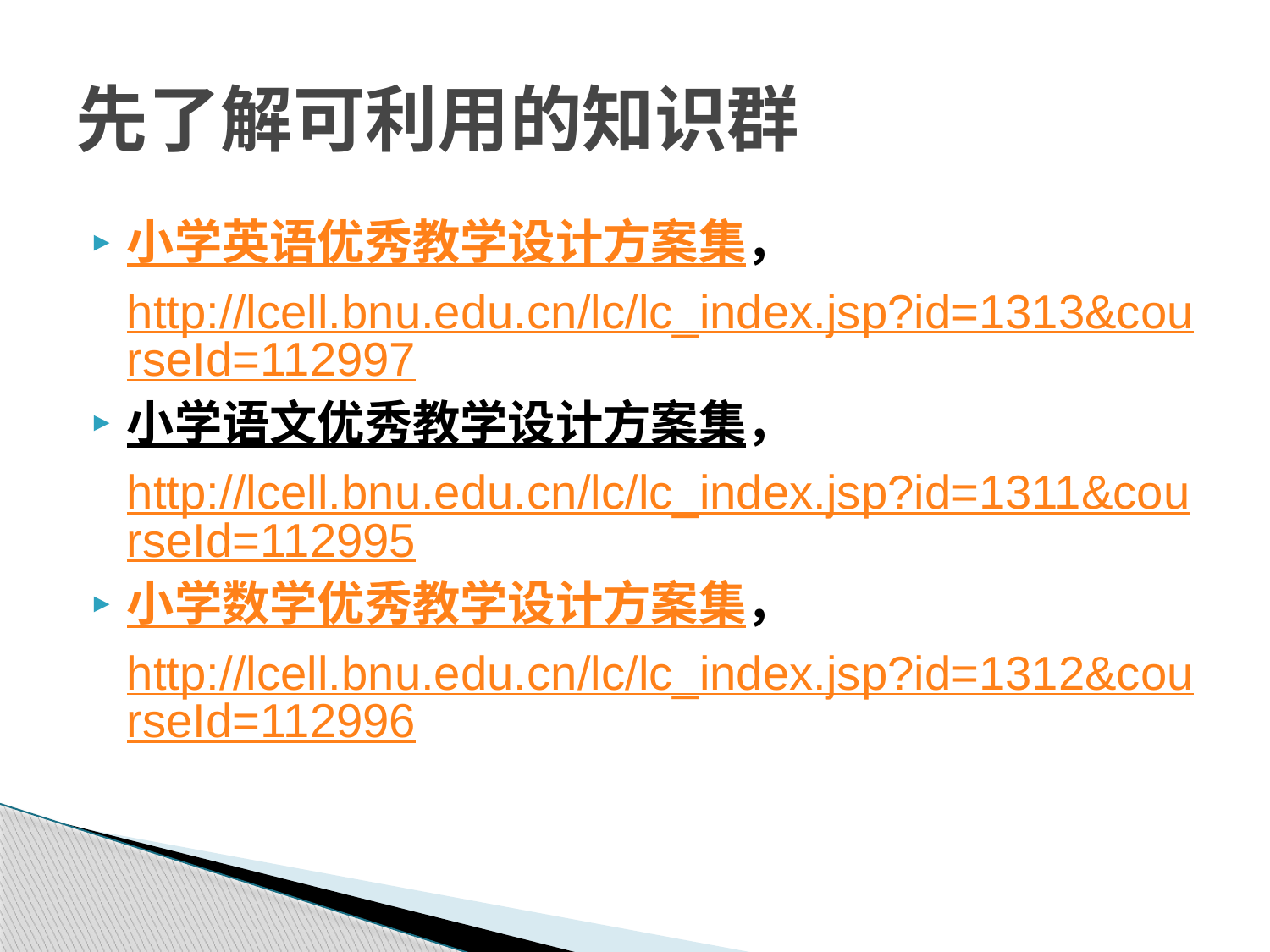

# 先了解可利用的知识群
小学英语优秀教学设计方案集，http://lcell.bnu.edu.cn/lc/lc_index.jsp?id=1313&courseId=112997
小学语文优秀教学设计方案集，http://lcell.bnu.edu.cn/lc/lc_index.jsp?id=1311&courseId=112995
小学数学优秀教学设计方案集，http://lcell.bnu.edu.cn/lc/lc_index.jsp?id=1312&courseId=112996